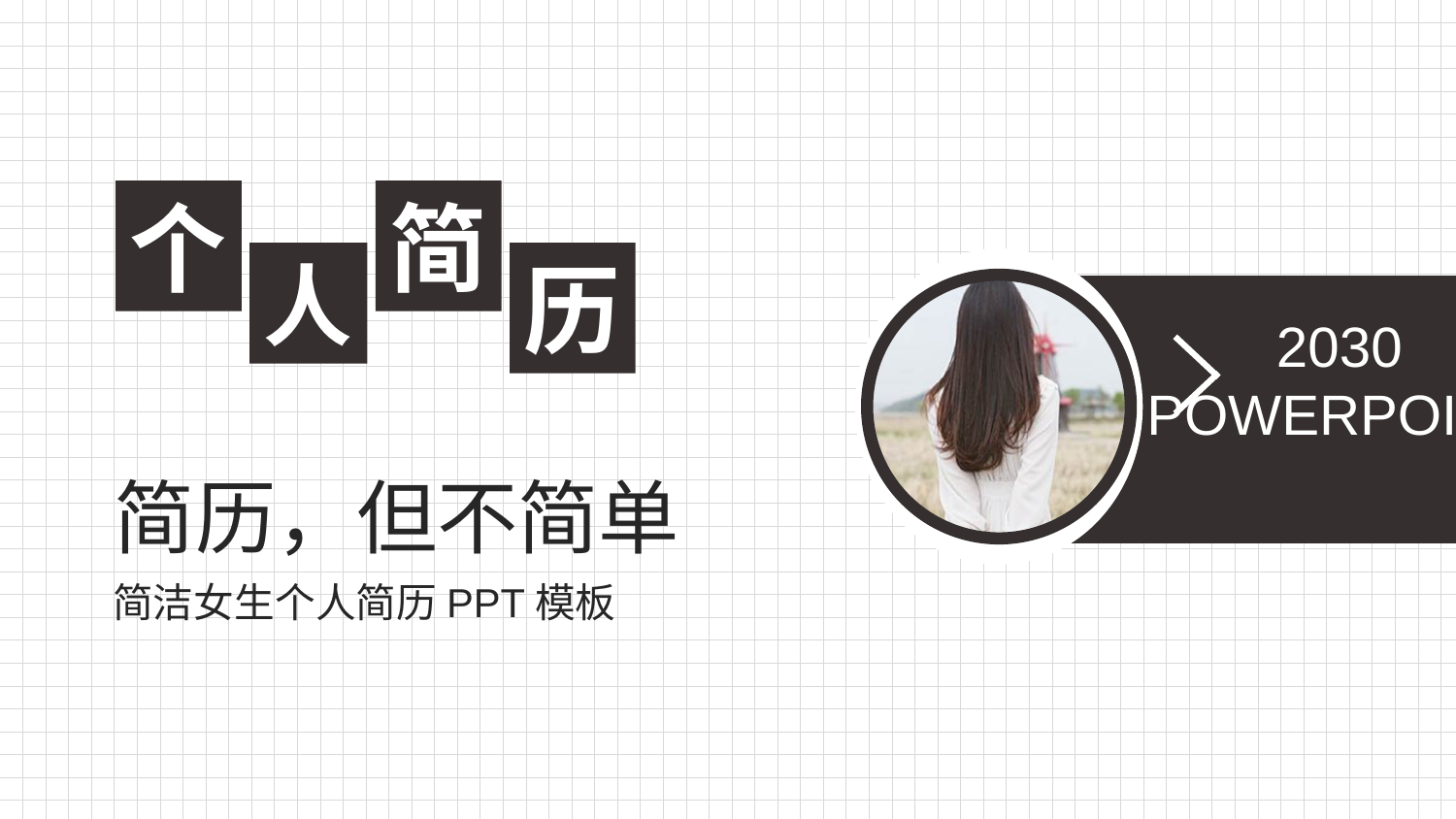

个
简
人
历

2030
POWERPOINT
简历，但不简单
简洁女生个人简历PPT模板